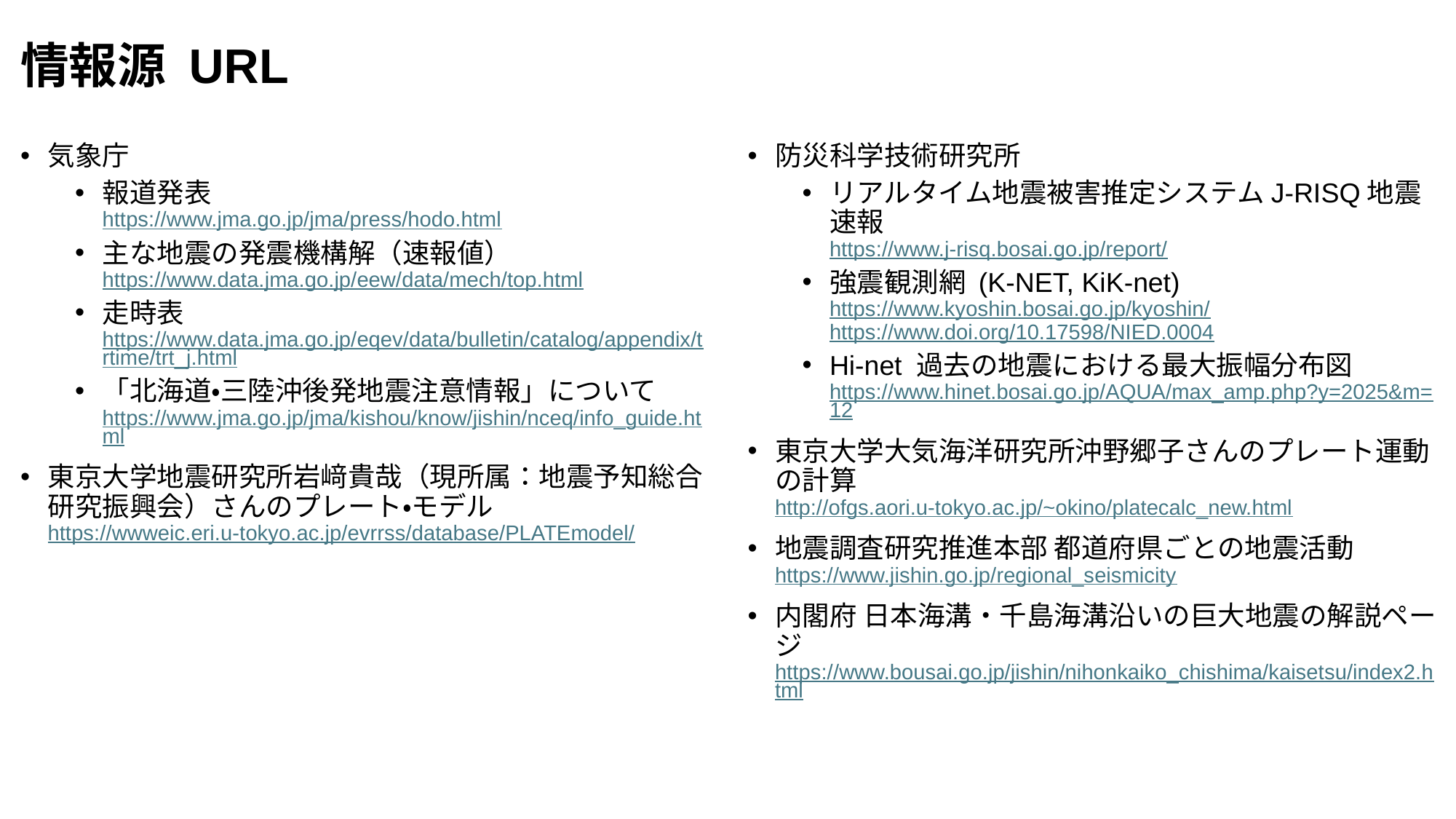

# 情報源 URL
気象庁
報道発表
https://www.jma.go.jp/jma/press/hodo.html
主な地震の発震機構解（速報値）
https://www.data.jma.go.jp/eew/data/mech/top.html
走時表
https://www.data.jma.go.jp/eqev/data/bulletin/catalog/appendix/trtime/trt_j.html
「北海道・三陸沖後発地震注意情報」について
https://www.jma.go.jp/jma/kishou/know/jishin/nceq/info_guide.html
東京大学地震研究所岩﨑貴哉（現所属：地震予知総合研究振興会）さんのプレート・モデル
https://wwweic.eri.u-tokyo.ac.jp/evrrss/database/PLATEmodel/
防災科学技術研究所
リアルタイム地震被害推定システムJ-RISQ地震速報
https://www.j-risq.bosai.go.jp/report/
強震観測網 (K-NET, KiK-net) https://www.kyoshin.bosai.go.jp/kyoshin/
https://www.doi.org/10.17598/NIED.0004
Hi-net 過去の地震における最大振幅分布図
https://www.hinet.bosai.go.jp/AQUA/max_amp.php?y=2025&m=12
東京大学大気海洋研究所沖野郷子さんのプレート運動の計算
http://ofgs.aori.u-tokyo.ac.jp/~okino/platecalc_new.html
地震調査研究推進本部 都道府県ごとの地震活動https://www.jishin.go.jp/regional_seismicity
内閣府 日本海溝・千島海溝沿いの巨大地震の解説ページ
https://www.bousai.go.jp/jishin/nihonkaiko_chishima/kaisetsu/index2.html